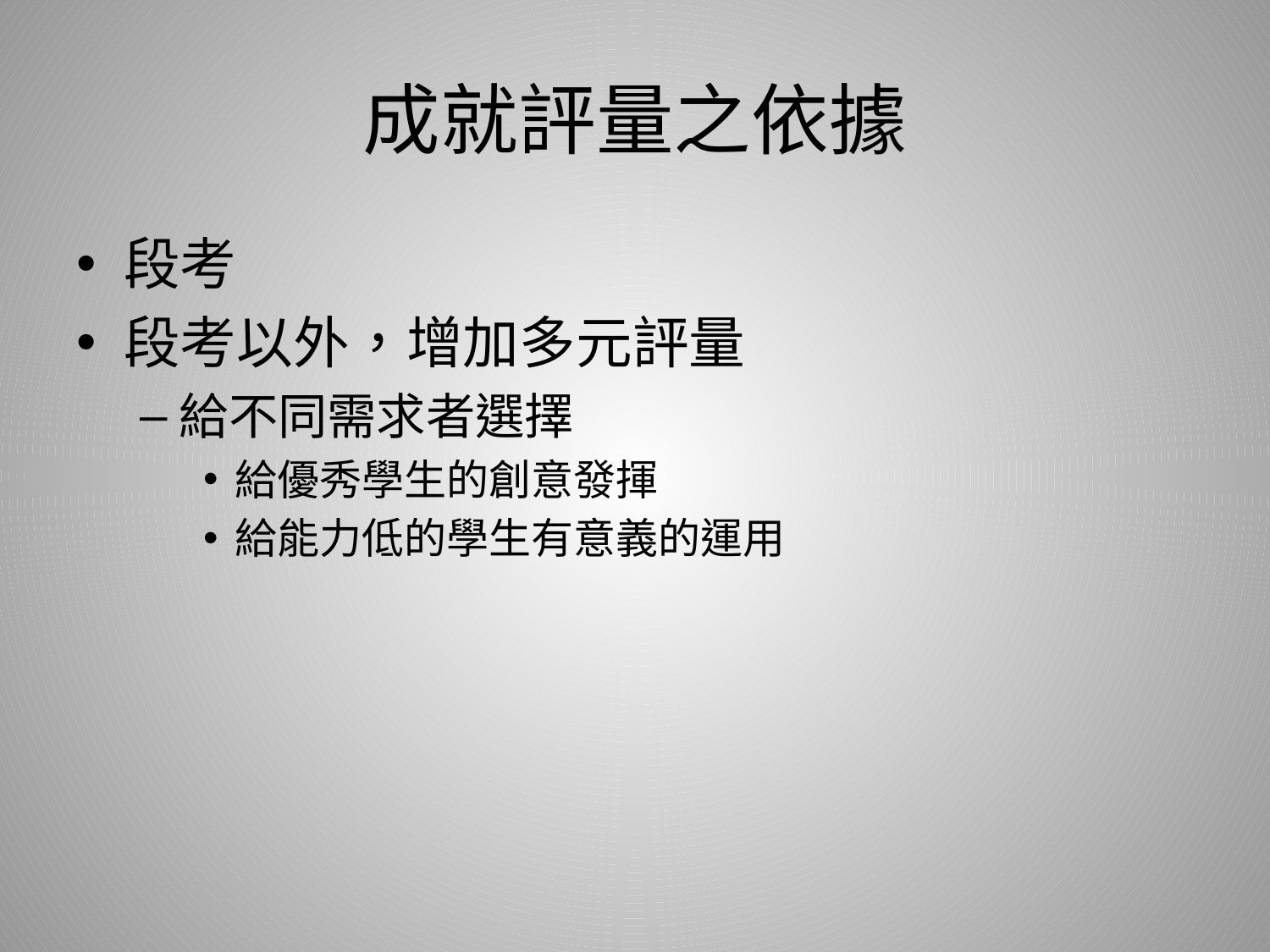

# 成就評量之依據
段考
段考以外，增加多元評量
給不同需求者選擇
給優秀學生的創意發揮
給能力低的學生有意義的運用